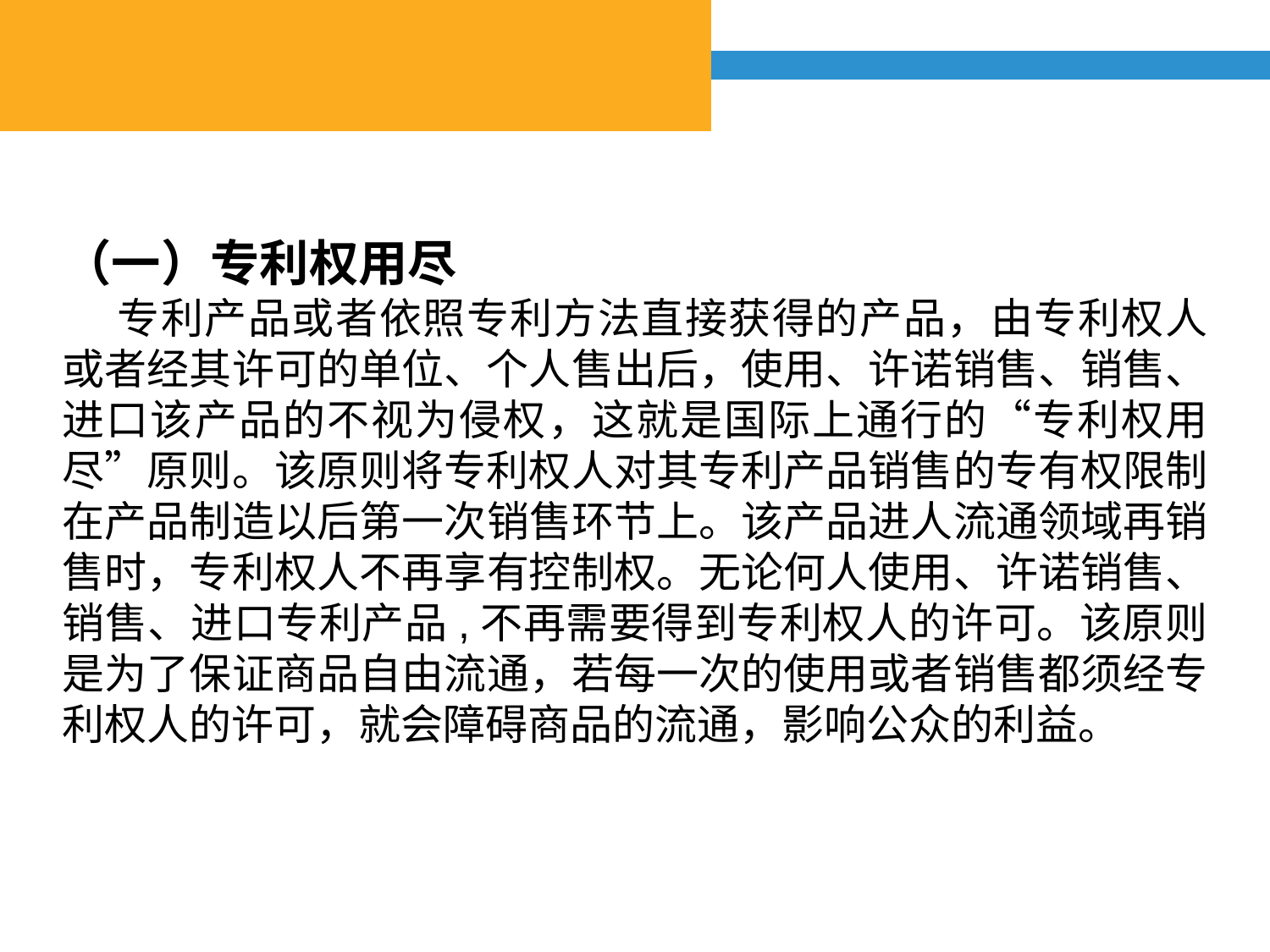

（一）专利权用尽
    专利产品或者依照专利方法直接获得的产品，由专利权人或者经其许可的单位、个人售出后，使用、许诺销售、销售、进口该产品的不视为侵权，这就是国际上通行的“专利权用尽”原则。该原则将专利权人对其专利产品销售的专有权限制在产品制造以后第一次销售环节上。该产品进人流通领域再销售时，专利权人不再享有控制权。无论何人使用、许诺销售、销售、进口专利产品,不再需要得到专利权人的许可。该原则是为了保证商品自由流通，若每一次的使用或者销售都须经专利权人的许可，就会障碍商品的流通，影响公众的利益。